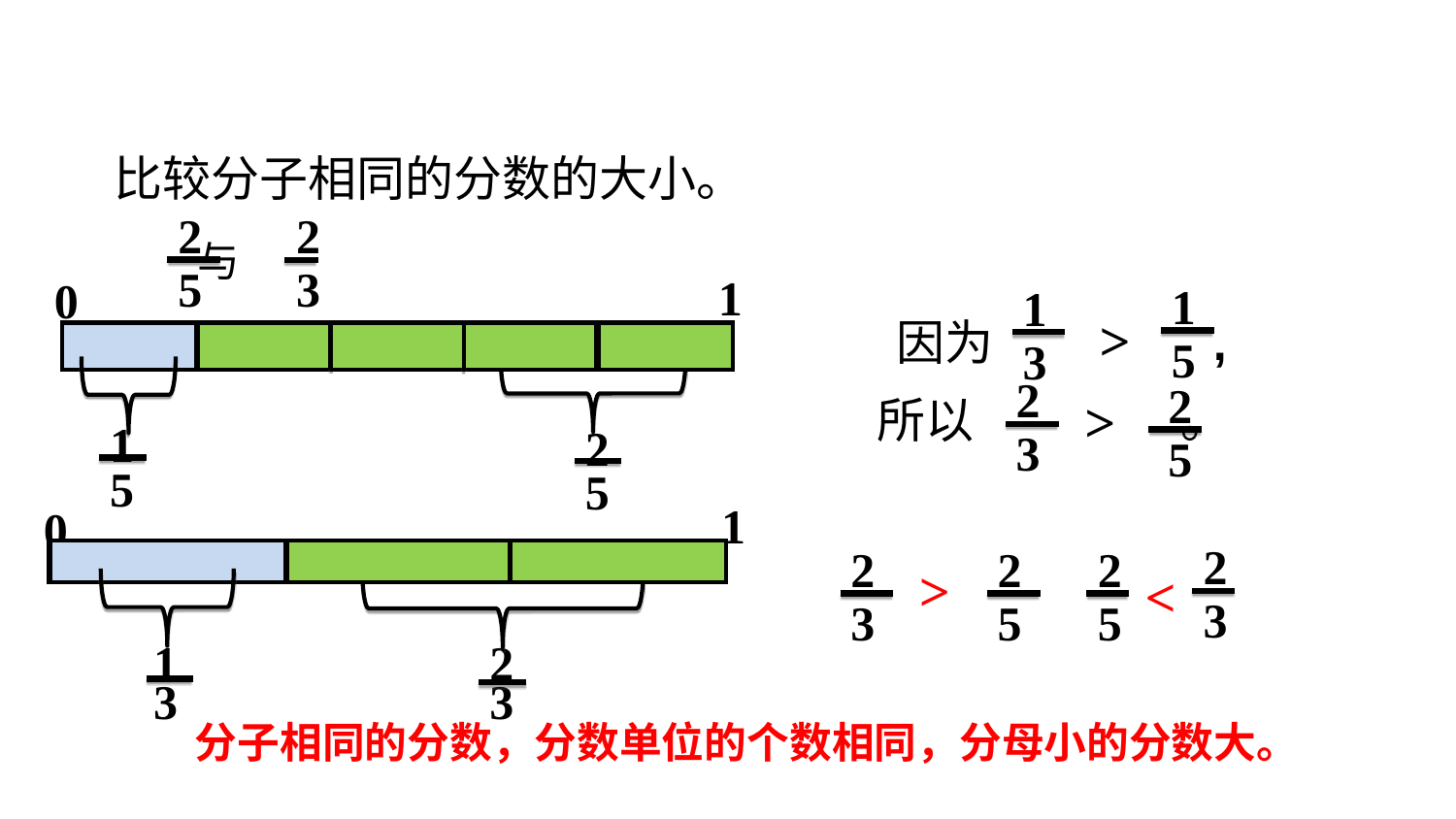

比较分子相同的分数的大小。
2
5
2
3
            与
1
0

1
5
2
5

1
5
1
3
>
  因为                   ,
2
3
2
5
>
所以                   。
1

0

1
3
2
3
2
3
2
5
<
2
3
2
5
>
分子相同的分数，分数单位的个数相同，分母小的分数大。